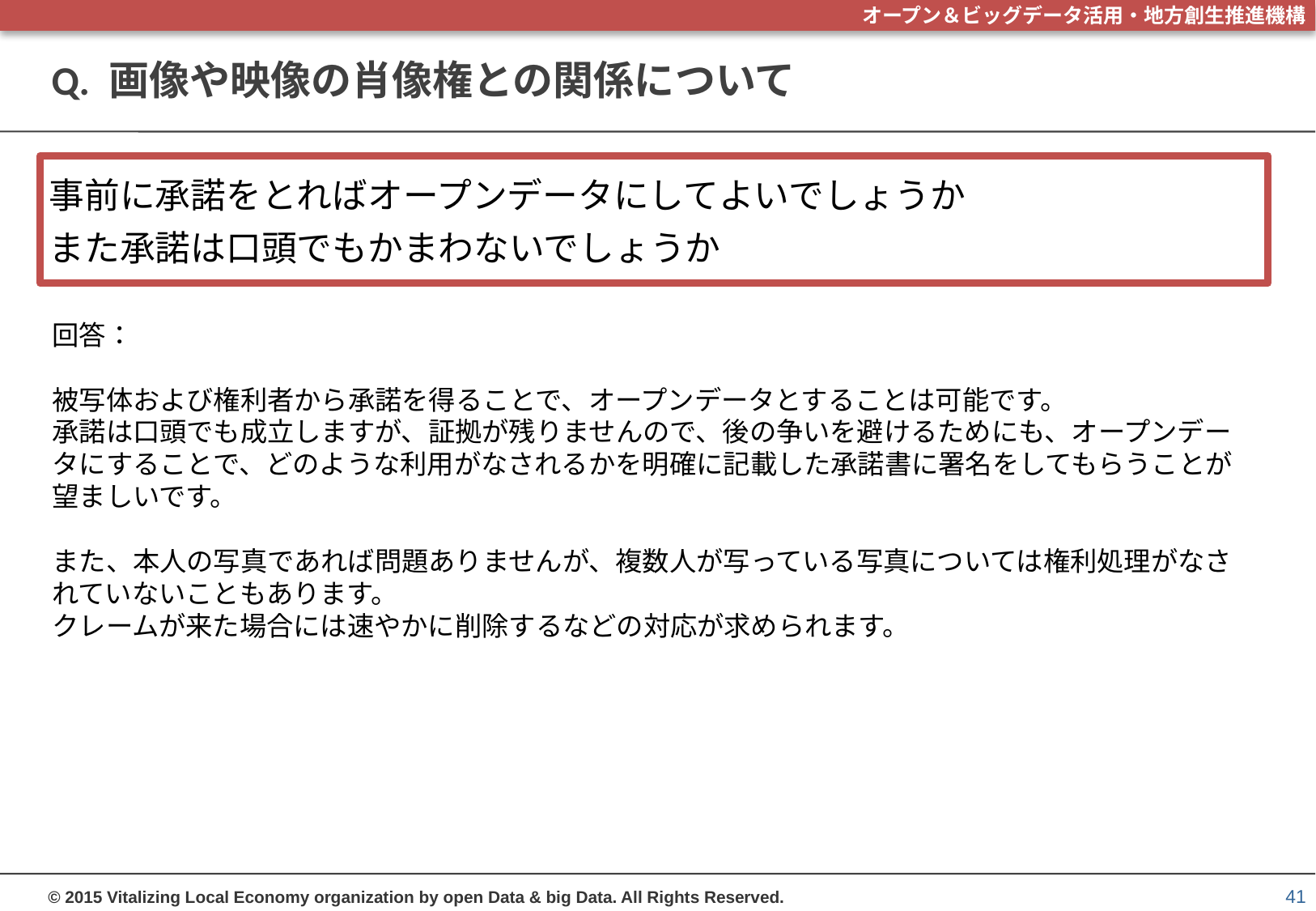

# Q. 画像や映像の肖像権との関係について

事前に承諾をとればオープンデータにしてよいでしょうか
また承諾は口頭でもかまわないでしょうか
回答：

被写体および権利者から承諾を得ることで、オープンデータとすることは可能です。
承諾は口頭でも成立しますが、証拠が残りませんので、後の争いを避けるためにも、オープンデータにすることで、どのような利用がなされるかを明確に記載した承諾書に署名をしてもらうことが望ましいです。

また、本人の写真であれば問題ありませんが、複数人が写っている写真については権利処理がなされていないこともあります。
クレームが来た場合には速やかに削除するなどの対応が求められます。
41